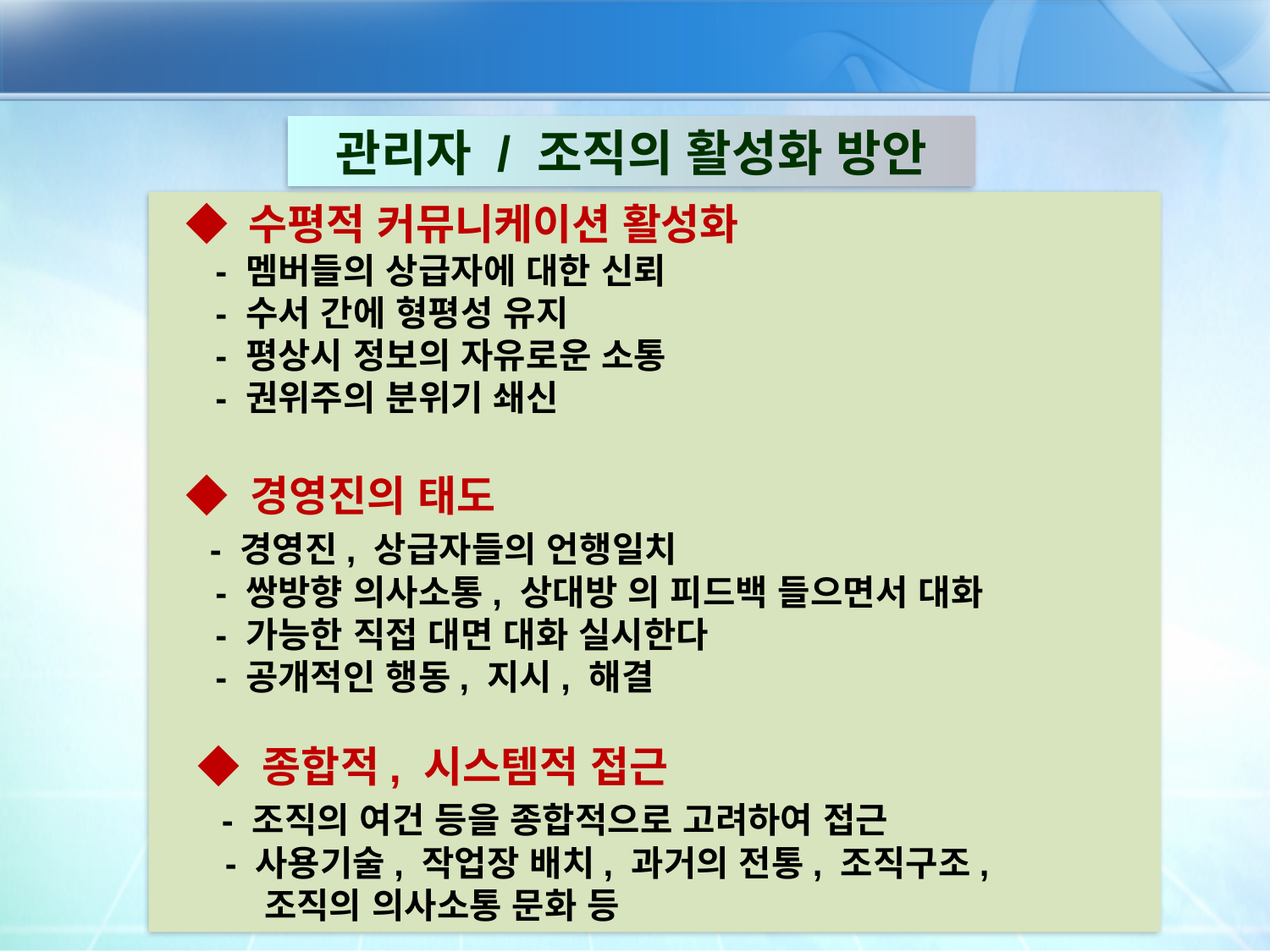

관리자 / 조직의 활성화 방안
◆ 수평적 커뮤니케이션 활성화
   - 멤버들의 상급자에 대한 신뢰
   - 수서 간에 형평성 유지
   - 평상시 정보의 자유로운 소통
   - 권위주의 분위기 쇄신

◆ 경영진의 태도
  - 경영진, 상급자들의 언행일치
   - 쌍방향 의사소통, 상대방 의 피드백 들으면서 대화
   - 가능한 직접 대면 대화 실시한다
   - 공개적인 행동, 지시, 해결

 ◆ 종합적, 시스템적 접근
   - 조직의 여건 등을 종합적으로 고려하여 접근
    - 사용기술, 작업장 배치, 과거의 전통, 조직구조,
       조직의 의사소통 문화 등